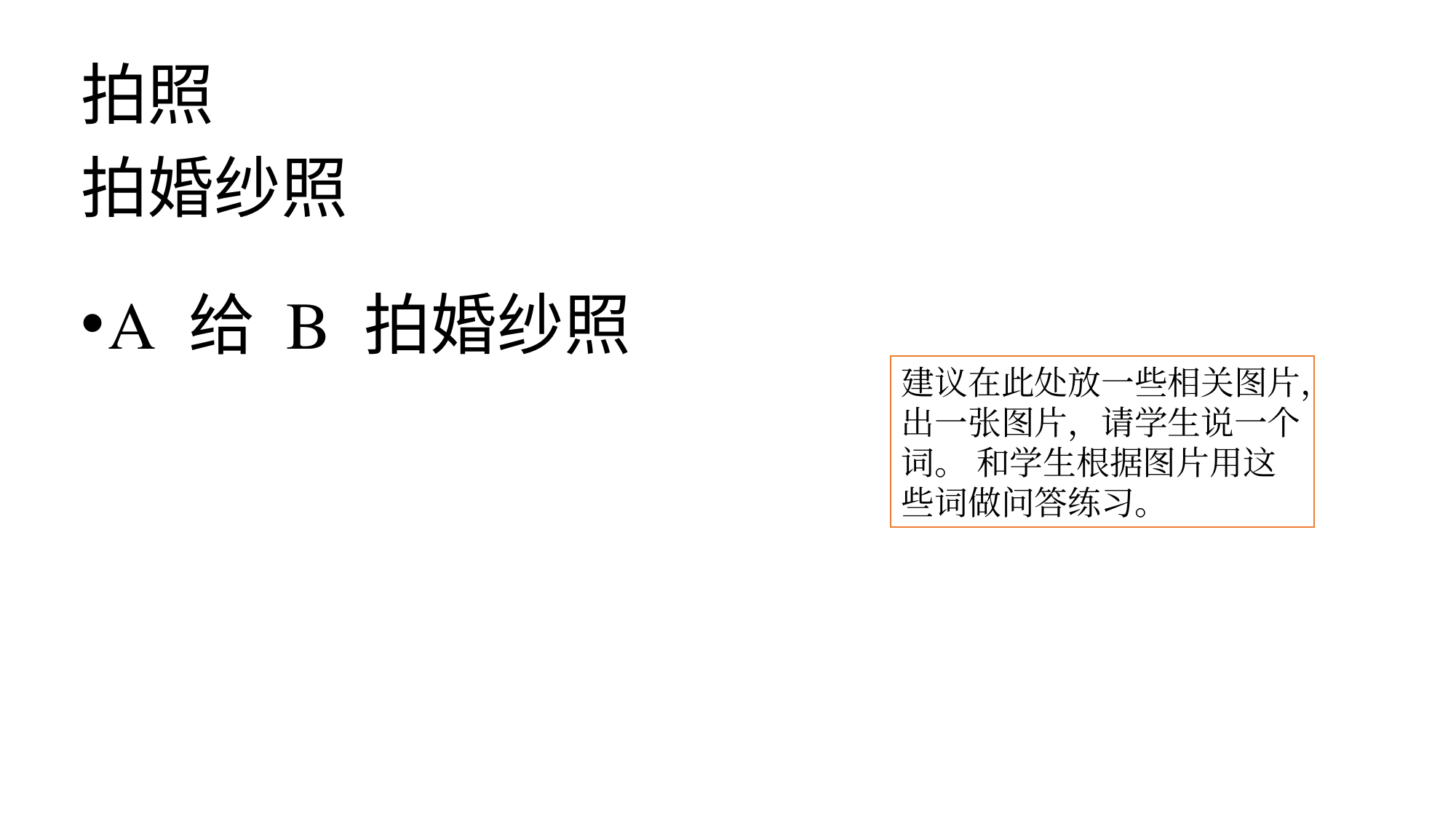

拍照
拍婚纱照
A 给 B 拍婚纱照
建议在此处放一些相关图片，出一张图片，请学生说一个词。 和学生根据图片用这些词做问答练习。